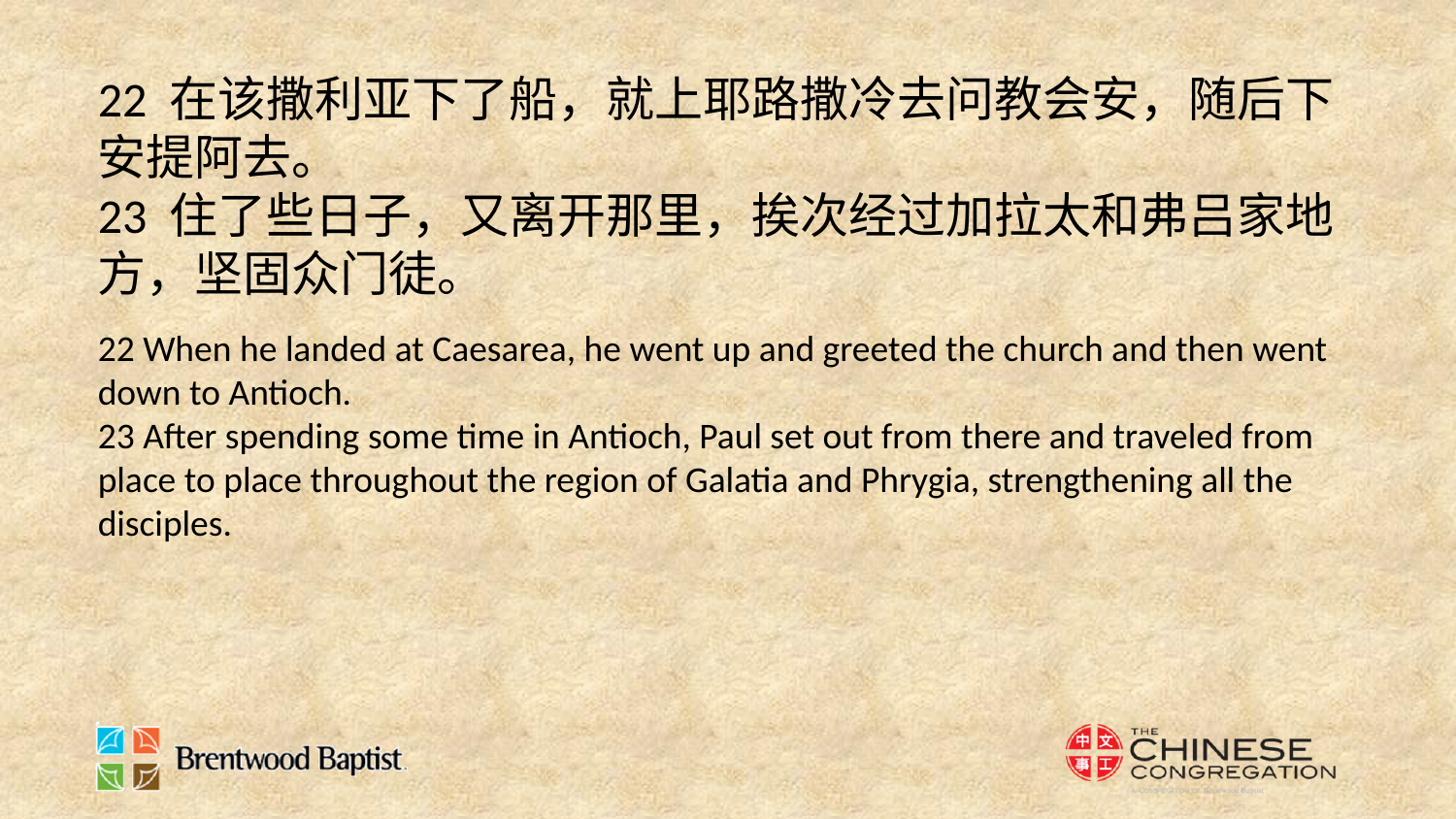

22 在该撒利亚下了船，就上耶路撒冷去问教会安，随后下安提阿去。
23 住了些日子，又离开那里，挨次经过加拉太和弗吕家地方，坚固众门徒。

22 When he landed at Caesarea, he went up and greeted the church and then went down to Antioch.
23 After spending some time in Antioch, Paul set out from there and traveled from place to place throughout the region of Galatia and Phrygia, strengthening all the disciples.